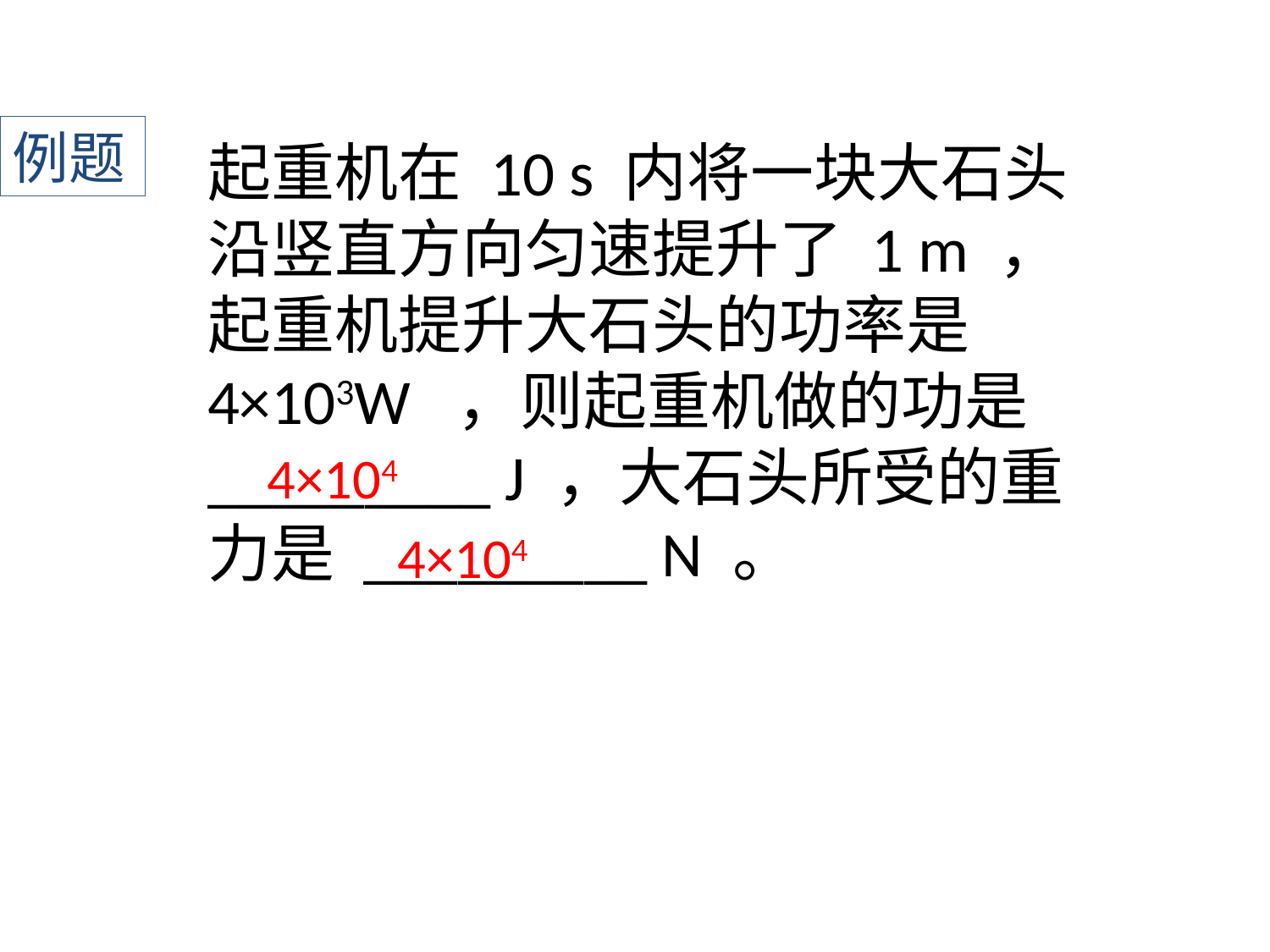

例题
起重机在 10 s 内将一块大石头沿竖直方向匀速提升了 1 m ，起重机提升大石头的功率是4×103W ﻿﻿﻿﻿﻿﻿ ，则起重机做的功是 _________ J ，大石头所受的重力是 _________ N 。
4×104
4×104